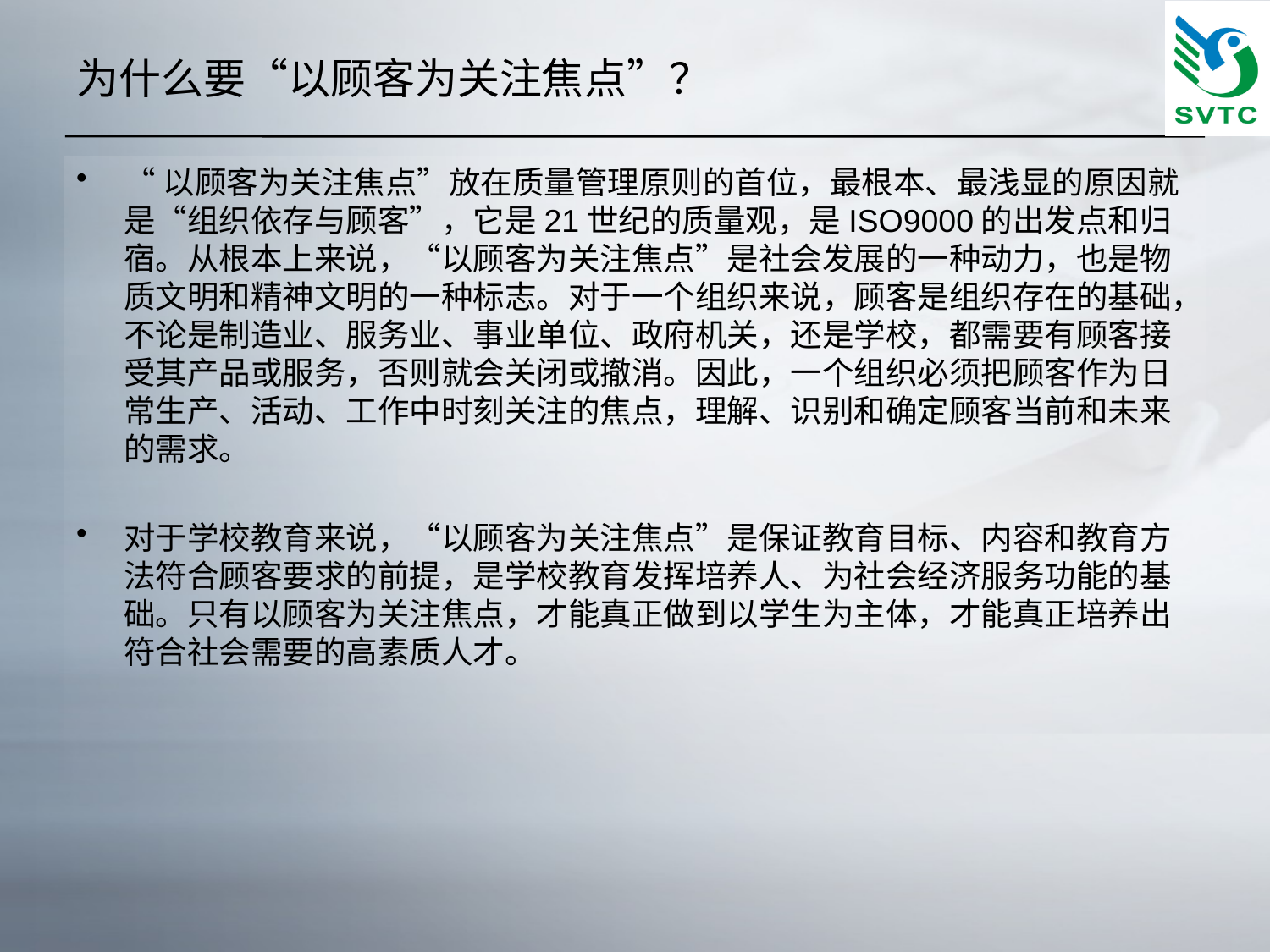

# 为什么要“以顾客为关注焦点”？
“以顾客为关注焦点”放在质量管理原则的首位，最根本、最浅显的原因就是“组织依存与顾客”，它是21世纪的质量观，是ISO9000的出发点和归宿。从根本上来说，“以顾客为关注焦点”是社会发展的一种动力，也是物质文明和精神文明的一种标志。对于一个组织来说，顾客是组织存在的基础，不论是制造业、服务业、事业单位、政府机关，还是学校，都需要有顾客接受其产品或服务，否则就会关闭或撤消。因此，一个组织必须把顾客作为日常生产、活动、工作中时刻关注的焦点，理解、识别和确定顾客当前和未来的需求。

对于学校教育来说，“以顾客为关注焦点”是保证教育目标、内容和教育方法符合顾客要求的前提，是学校教育发挥培养人、为社会经济服务功能的基础。只有以顾客为关注焦点，才能真正做到以学生为主体，才能真正培养出符合社会需要的高素质人才。